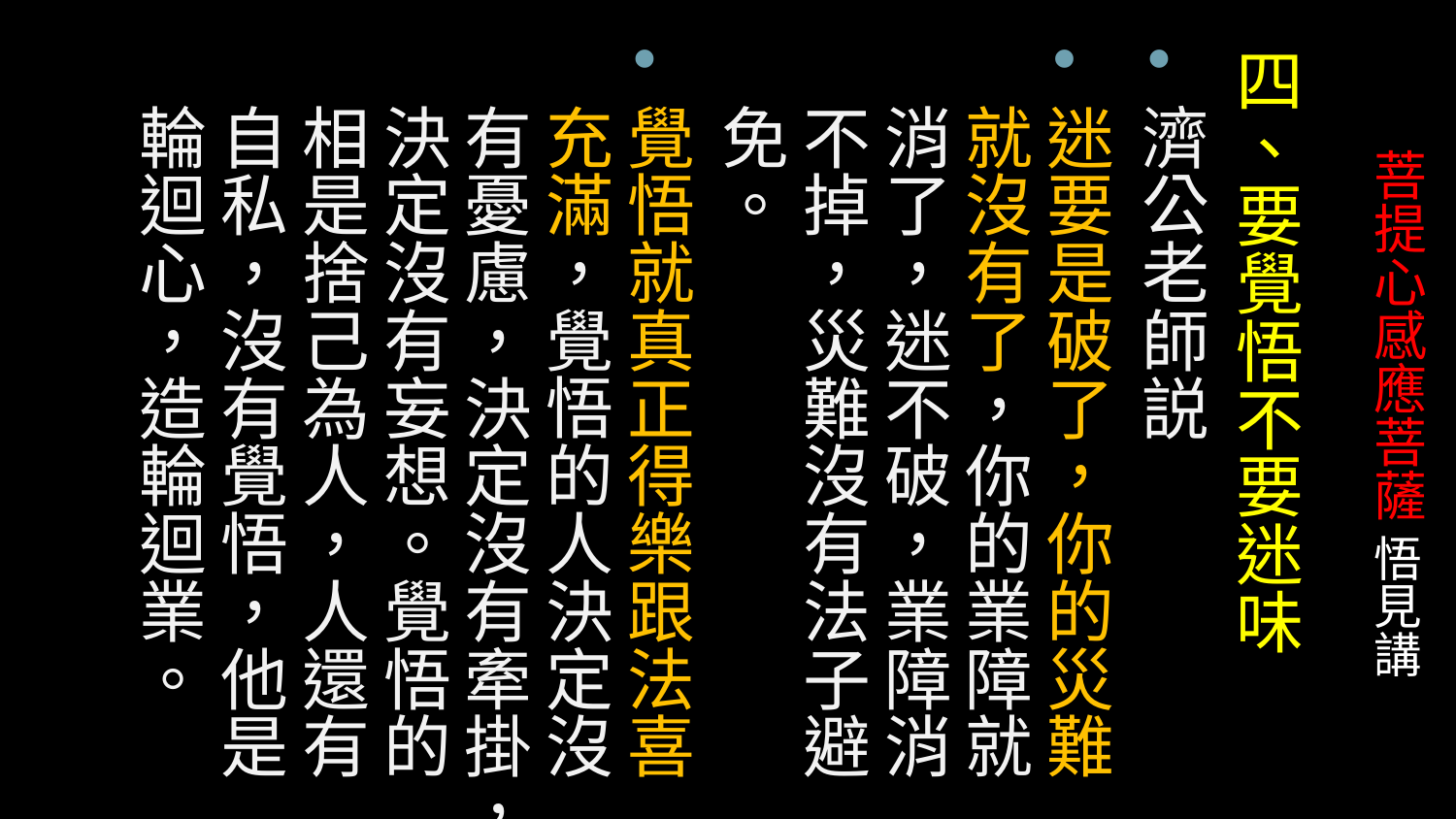

四、要覺悟不要迷味
濟公老師説
迷要是破了，你的災難就沒有了，你的業障就消了，迷不破，業障消不掉，災難沒有法子避免。
覺悟就真正得樂跟法喜充滿，覺悟的人決定沒有憂慮，決定沒有牽掛，決定沒有妄想。覺悟的相是捨己為人，人還有自私，沒有覺悟，他是輪迴心，造輪迴業。

# 菩提心感應菩薩 悟見講